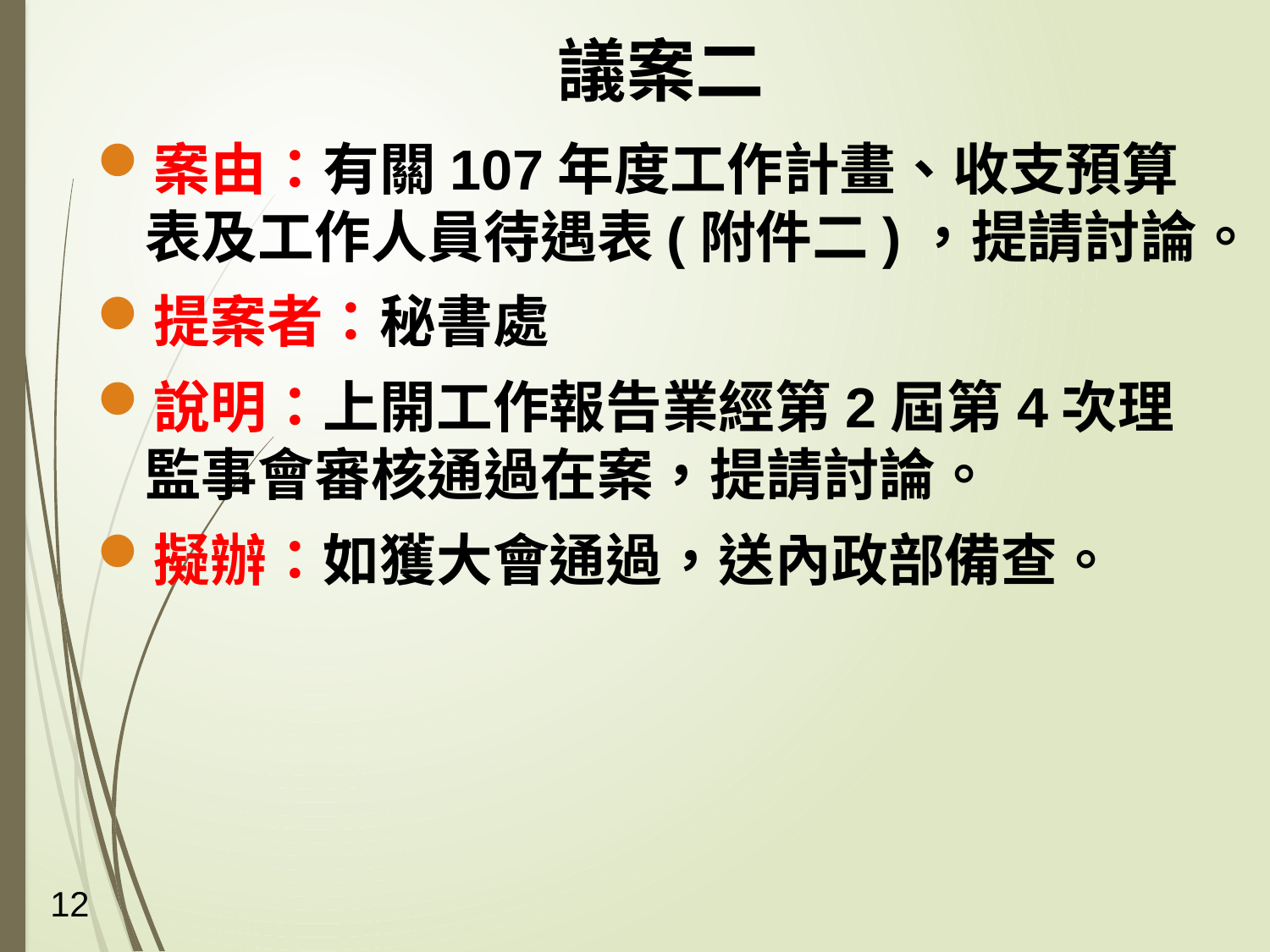

# 議案二
案由：有關107年度工作計畫、收支預算表及工作人員待遇表(附件二)，提請討論。
提案者：秘書處
說明：上開工作報告業經第2屆第4次理監事會審核通過在案，提請討論。
擬辦：如獲大會通過，送內政部備查。
12